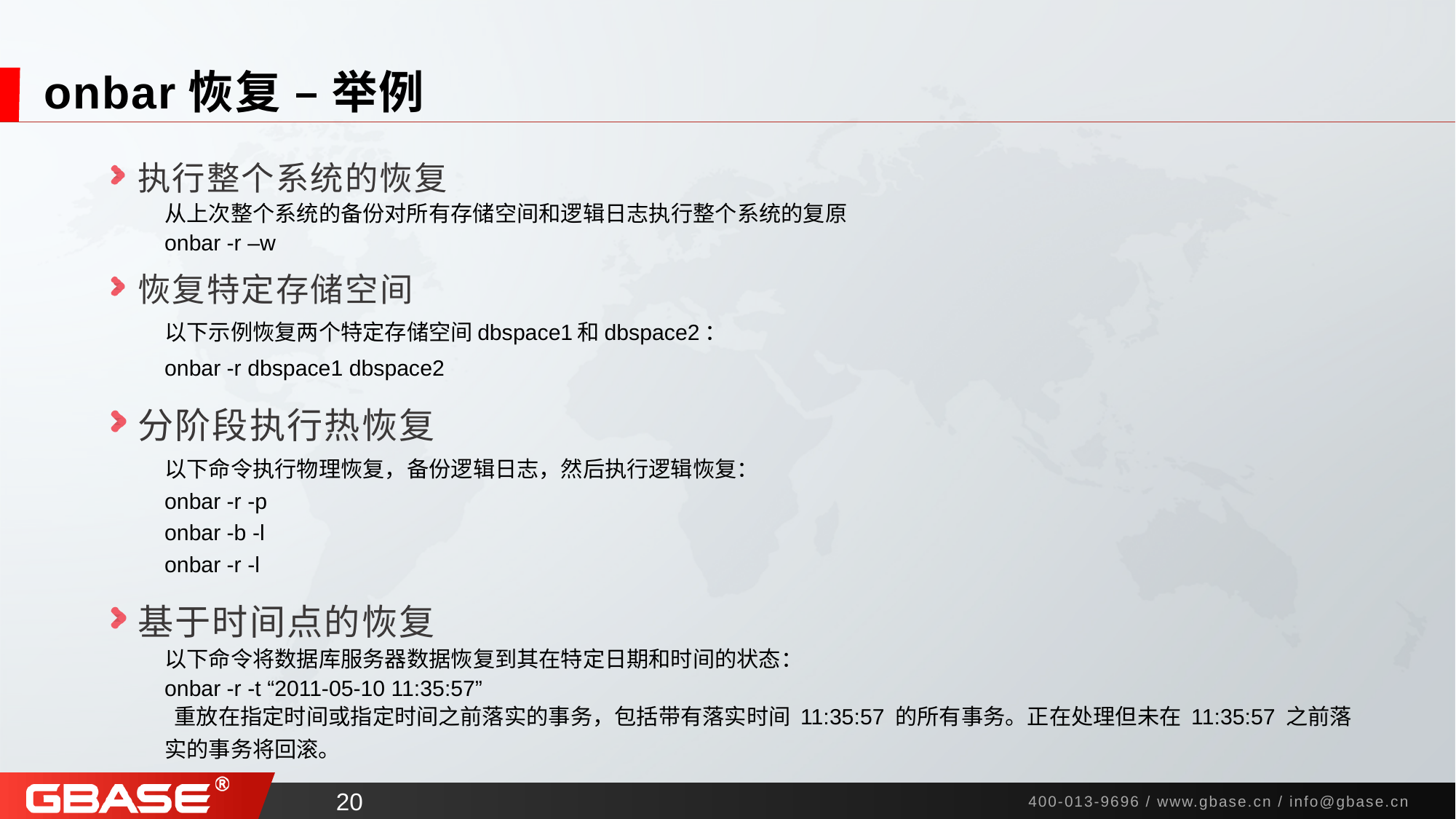

# onbar恢复 – 举例
执行整个系统的恢复
从上次整个系统的备份对所有存储空间和逻辑日志执行整个系统的复原
onbar -r –w
恢复特定存储空间
以下示例恢复两个特定存储空间dbspace1和dbspace2：
onbar -r dbspace1 dbspace2
分阶段执行热恢复
以下命令执行物理恢复，备份逻辑日志，然后执行逻辑恢复：
onbar -r -p
onbar -b -l
onbar -r -l
基于时间点的恢复
以下命令将数据库服务器数据恢复到其在特定日期和时间的状态：
onbar -r -t “2011-05-10 11:35:57”
 重放在指定时间或指定时间之前落实的事务，包括带有落实时间 11:35:57 的所有事务。正在处理但未在 11:35:57 之前落实的事务将回滚。